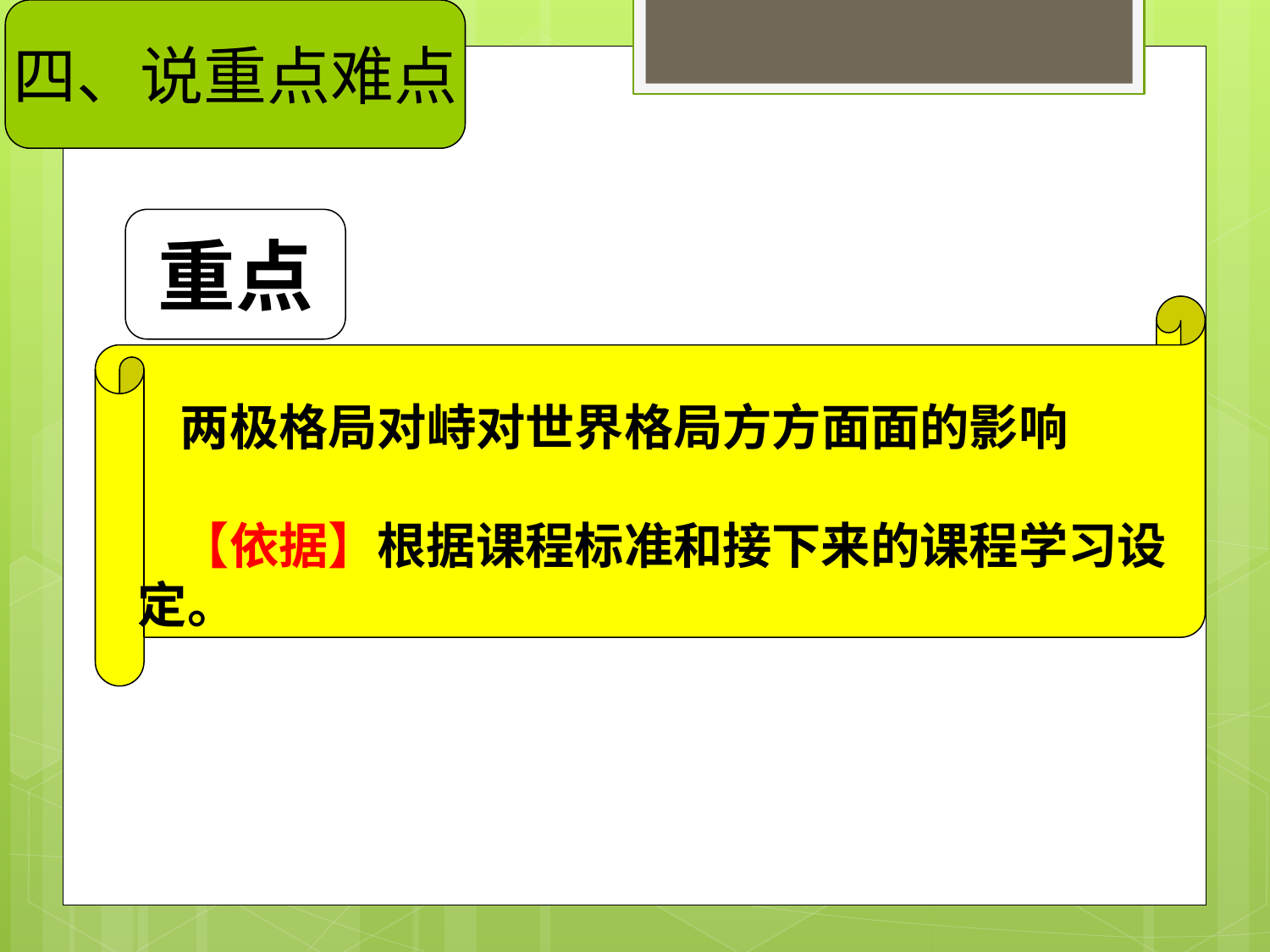

四、说重点难点
#
重点

两极格局对峙对世界格局方方面面的影响

【依据】根据课程标准和接下来的课程学习设定。